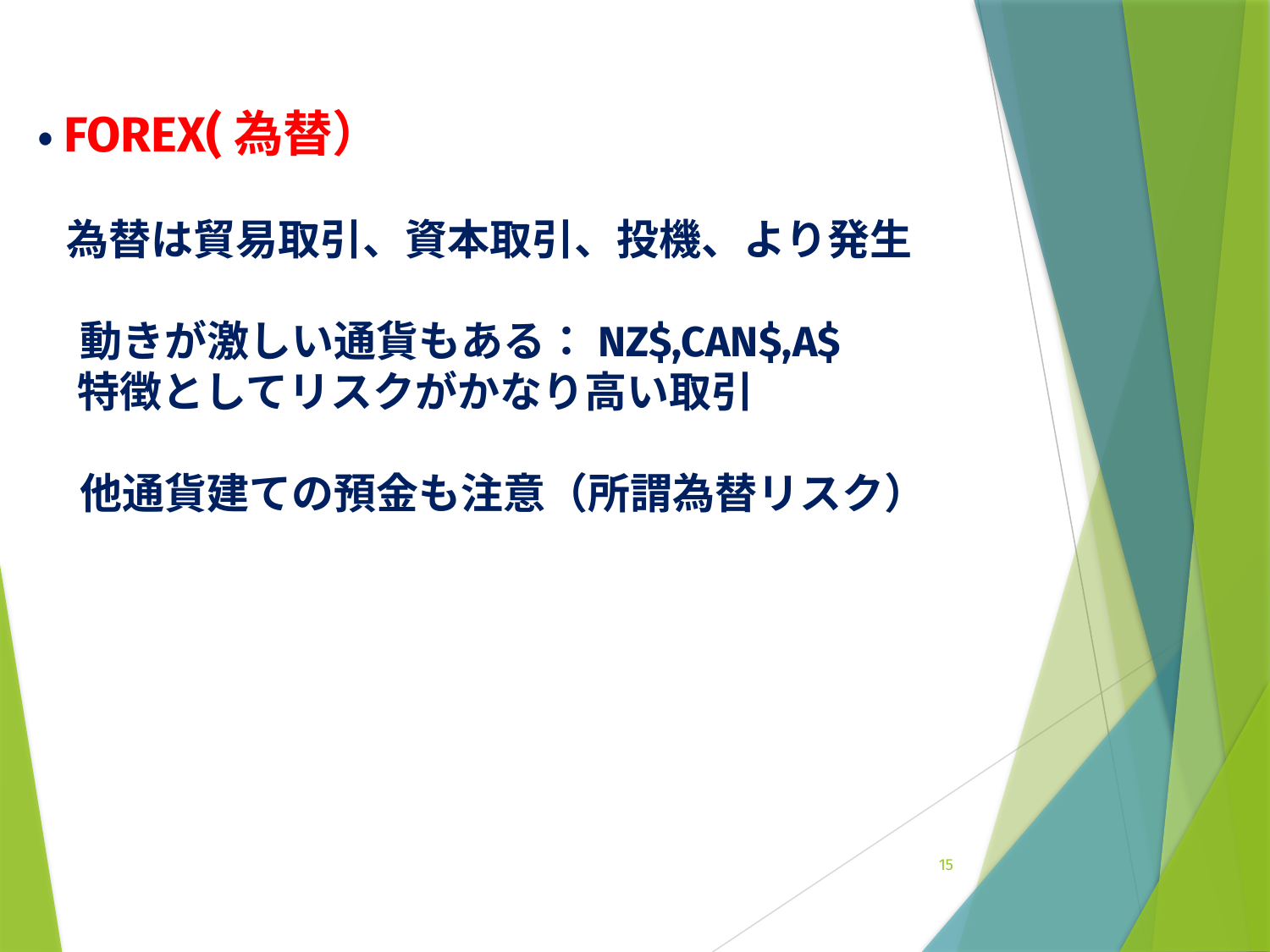

# ・FOREX(為替） 為替は貿易取引、資本取引、投機、より発生 　動きが激しい通貨もある：NZ$,CAN$,A$ 特徴としてリスクがかなり高い取引 　 　他通貨建ての預金も注意（所謂為替リスク）
15